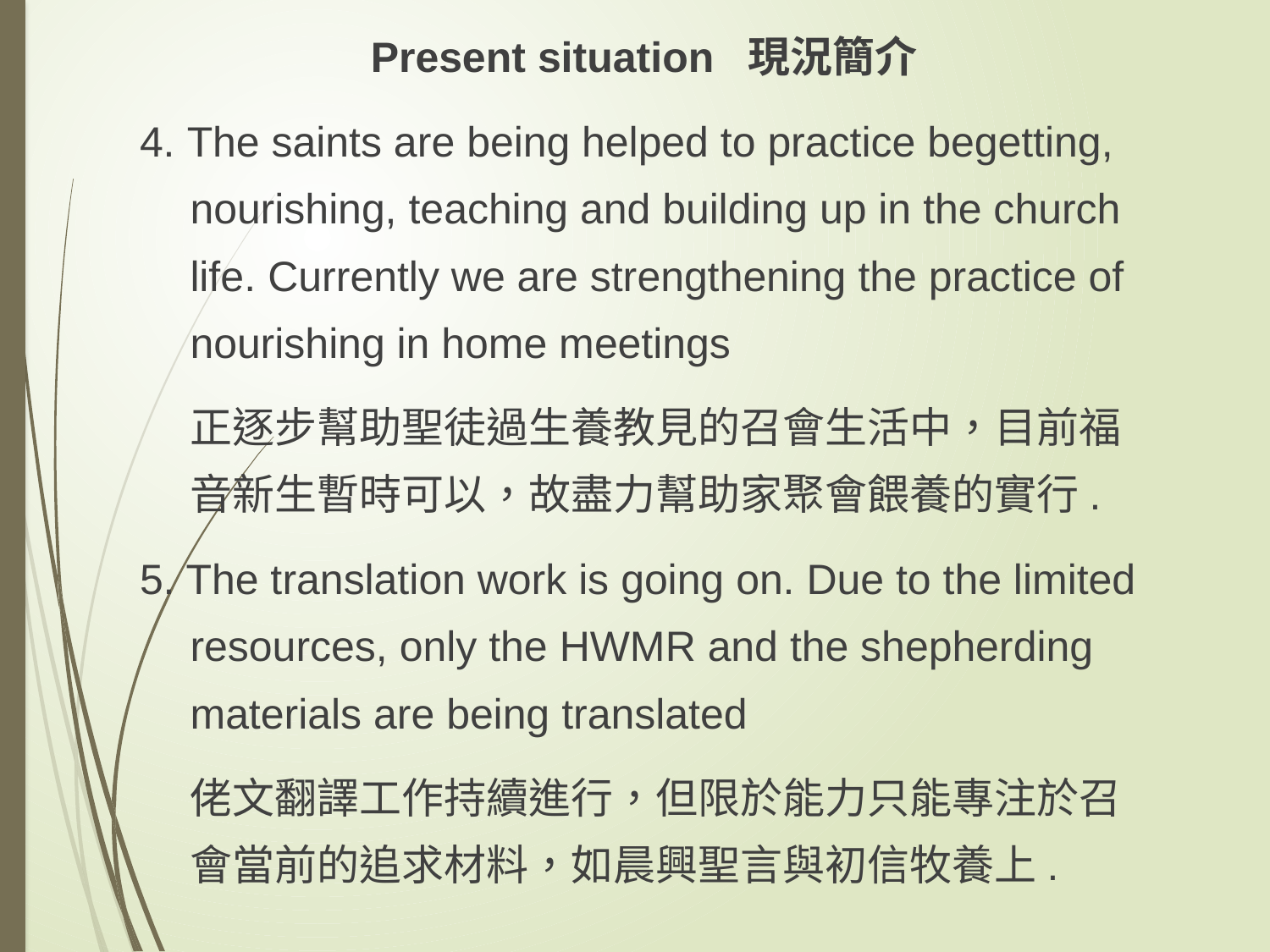

Present situation  現況簡介
4. The saints are being helped to practice begetting, nourishing, teaching and building up in the church life. Currently we are strengthening the practice of nourishing in home meetings
正逐步幫助聖徒過生養教見的召會生活中，目前福音新生暫時可以，故盡力幫助家聚會餵養的實行.
5. The translation work is going on. Due to the limited resources, only the HWMR and the shepherding materials are being translated
佬文翻譯工作持續進行，但限於能力只能專注於召會當前的追求材料，如晨興聖言與初信牧養上.